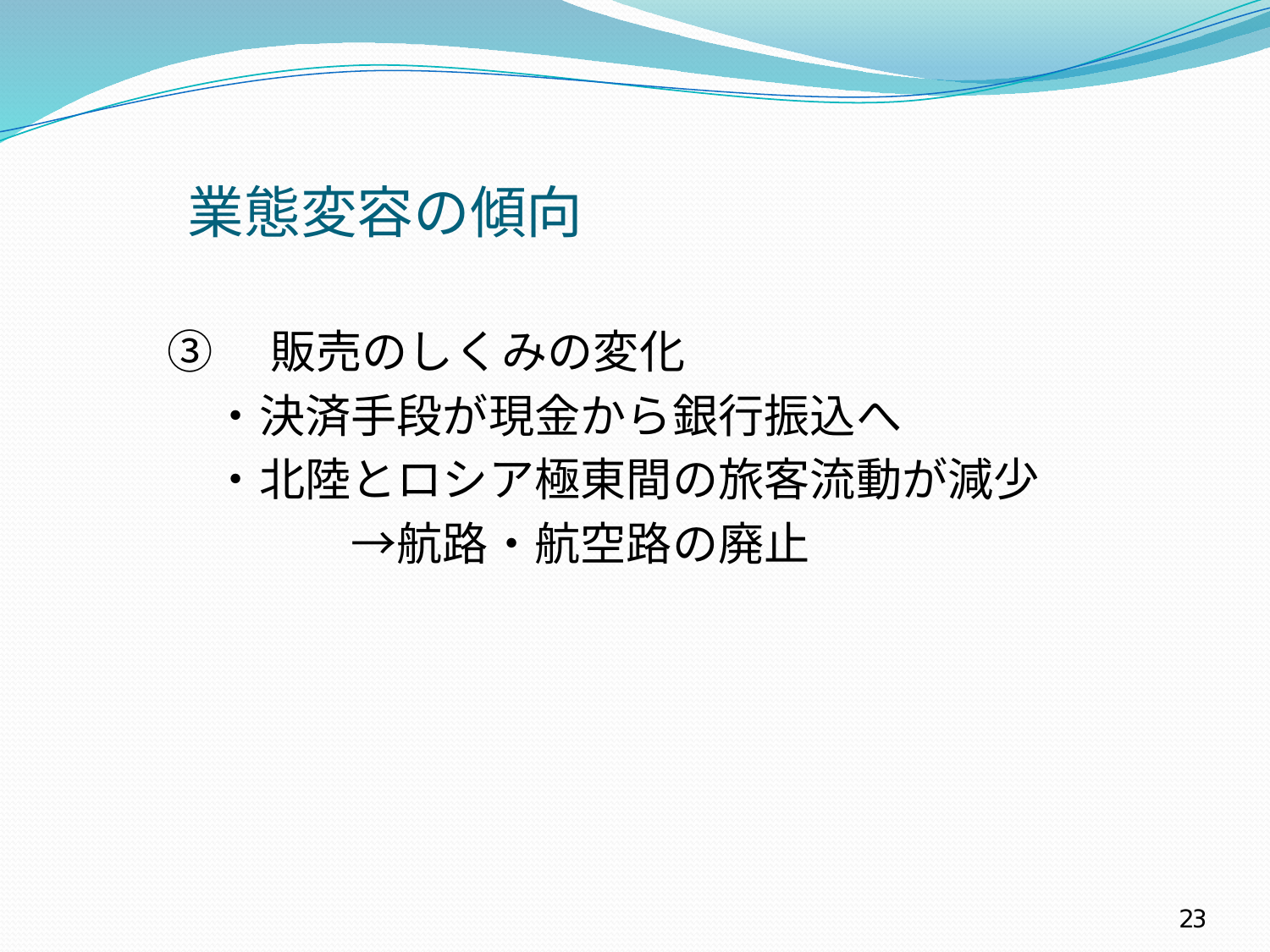

業態変容の傾向
③　販売のしくみの変化
　・決済手段が現金から銀行振込へ
　・北陸とロシア極東間の旅客流動が減少
　　　　→航路・航空路の廃止
23